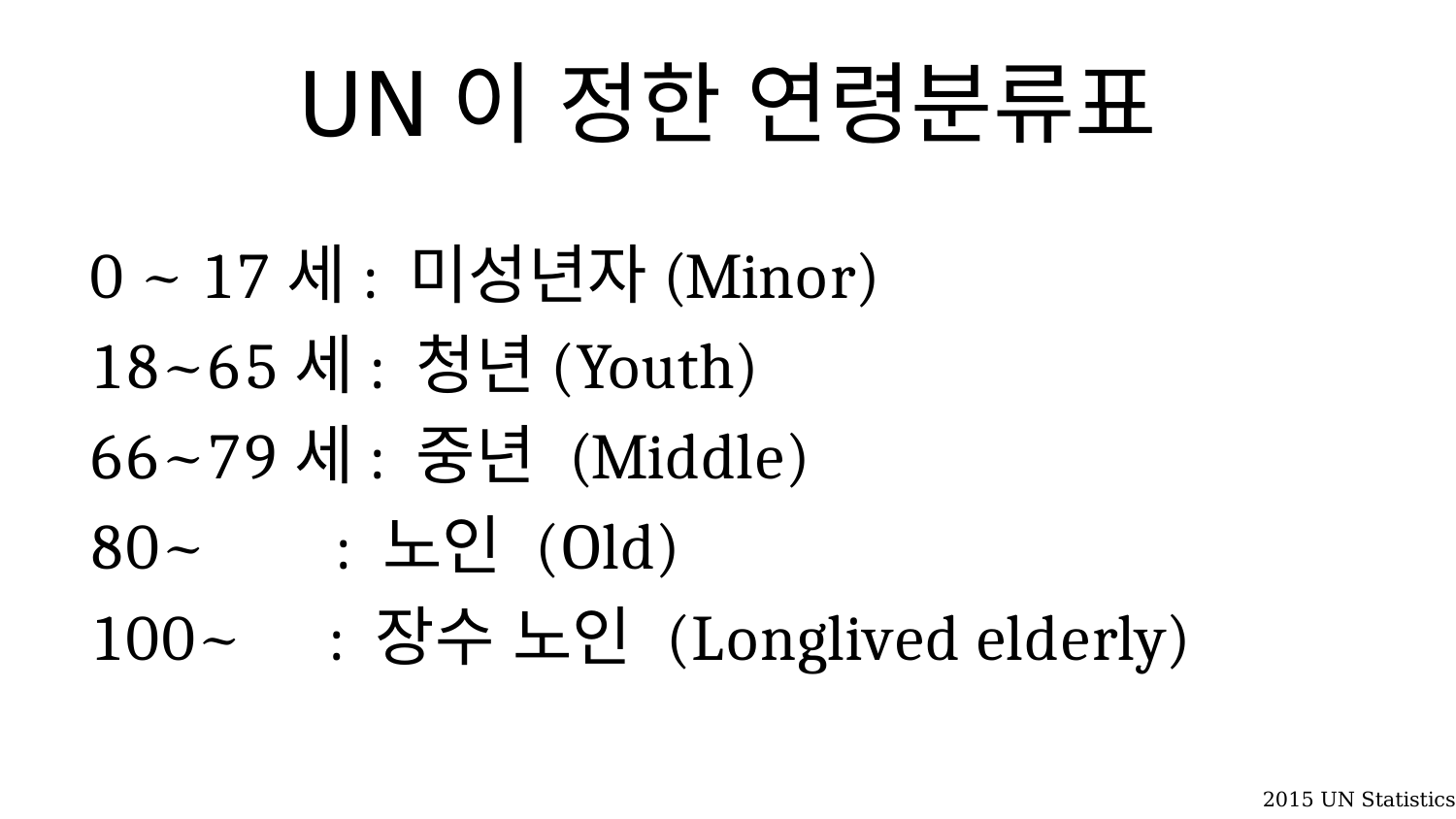

# UN이 정한 연령분류표
0 ~ 17세: 미성년자(Minor)
18~65세: 청년(Youth)
66~79세: 중년 (Middle)
80~         : 노인 (Old)
100~      : 장수 노인 (Longlived elderly)
2015 UN Statistics